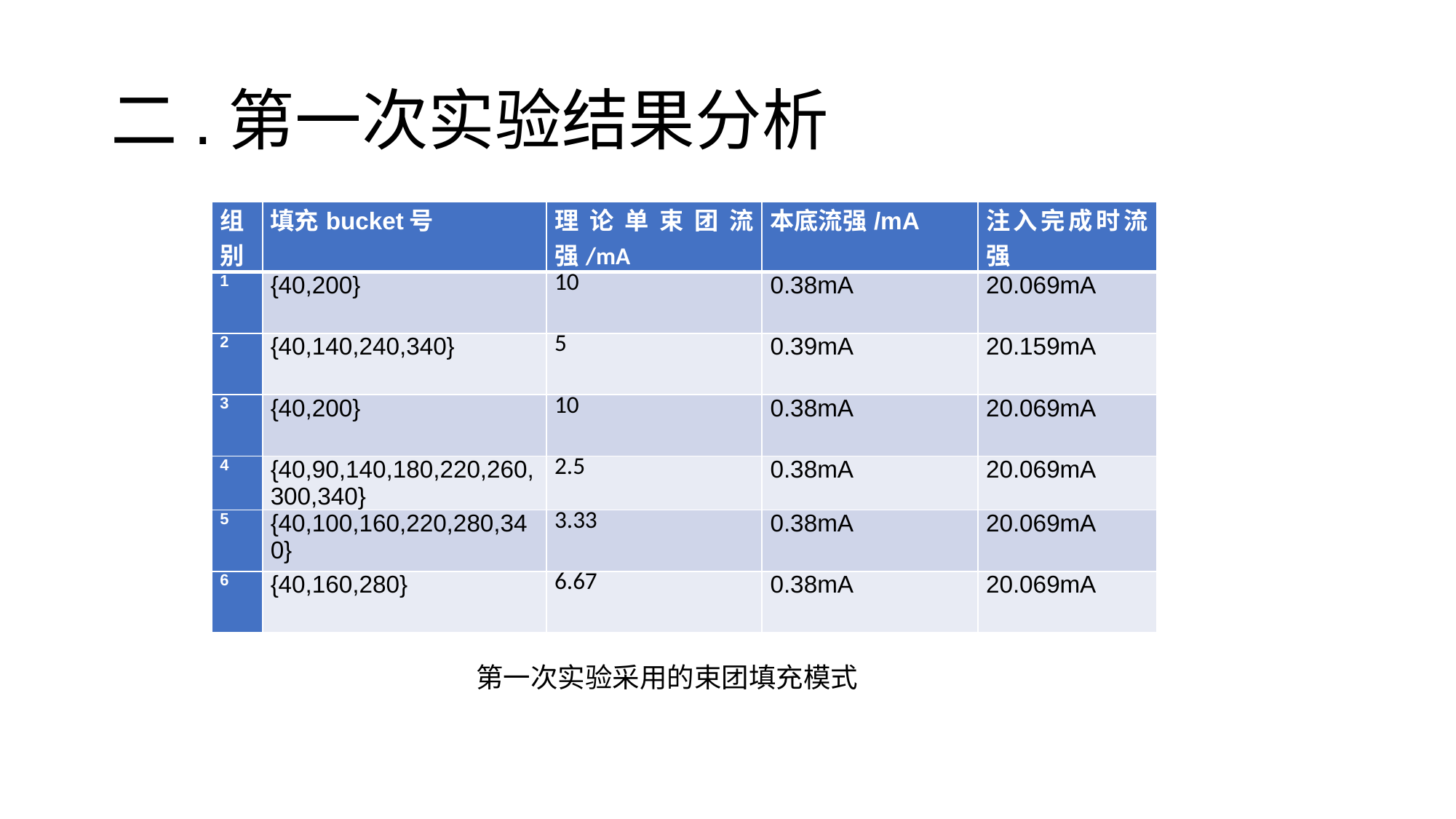

# 二.第一次实验结果分析
| 组别 | 填充bucket号 | 理论单束团流强/mA | 本底流强/mA | 注入完成时流强 |
| --- | --- | --- | --- | --- |
| 1 | {40,200} | 10 | 0.38mA | 20.069mA |
| 2 | {40,140,240,340} | 5 | 0.39mA | 20.159mA |
| 3 | {40,200} | 10 | 0.38mA | 20.069mA |
| 4 | {40,90,140,180,220,260,300,340} | 2.5 | 0.38mA | 20.069mA |
| 5 | {40,100,160,220,280,340} | 3.33 | 0.38mA | 20.069mA |
| 6 | {40,160,280} | 6.67 | 0.38mA | 20.069mA |
第一次实验采用的束团填充模式